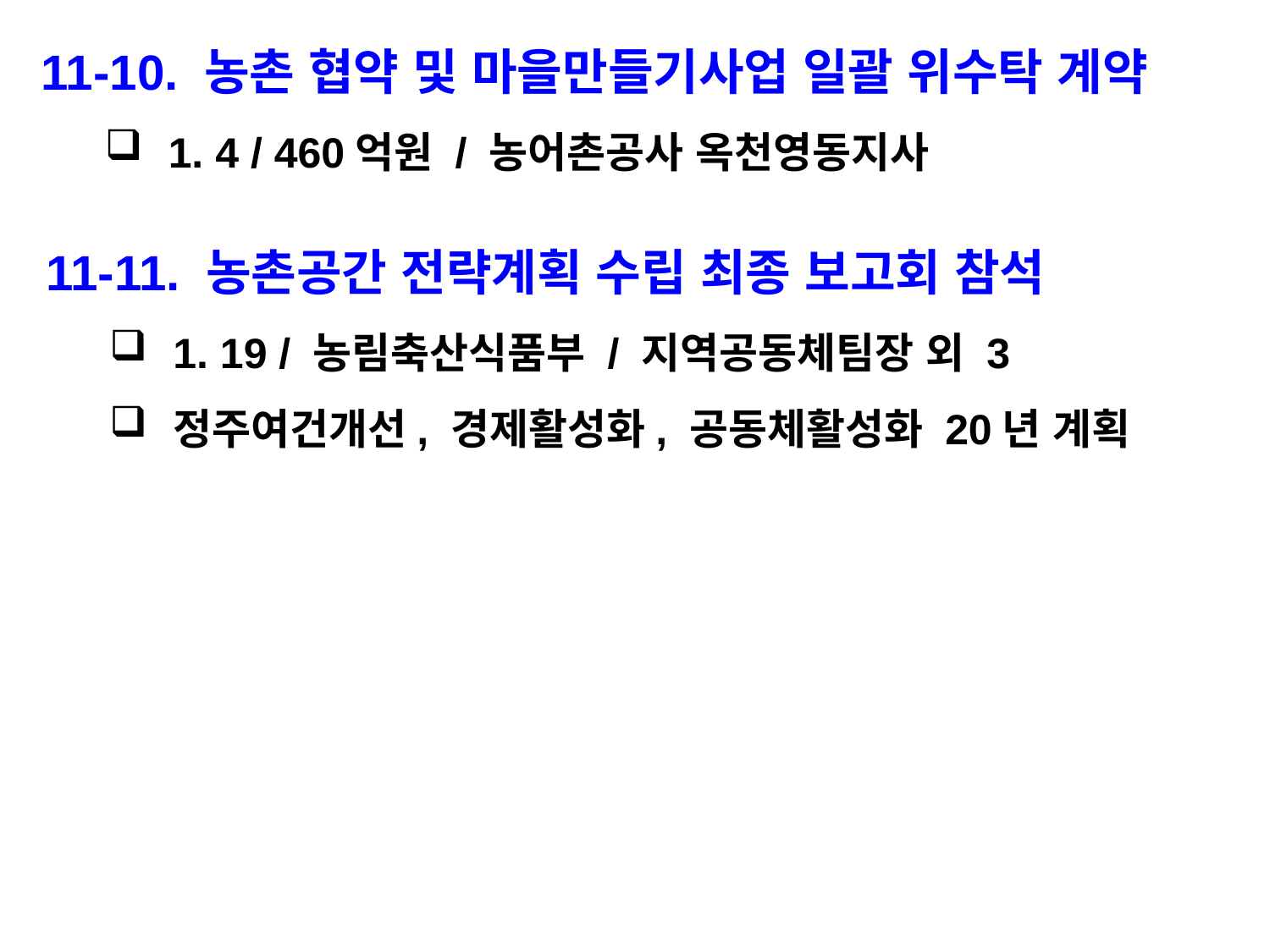

11-10. 농촌 협약 및 마을만들기사업 일괄 위수탁 계약
1. 4 / 460억원 / 농어촌공사 옥천영동지사

11-11. 농촌공간 전략계획 수립 최종 보고회 참석
1. 19 / 농림축산식품부 / 지역공동체팀장 외 3
정주여건개선, 경제활성화, 공동체활성화 20년 계획